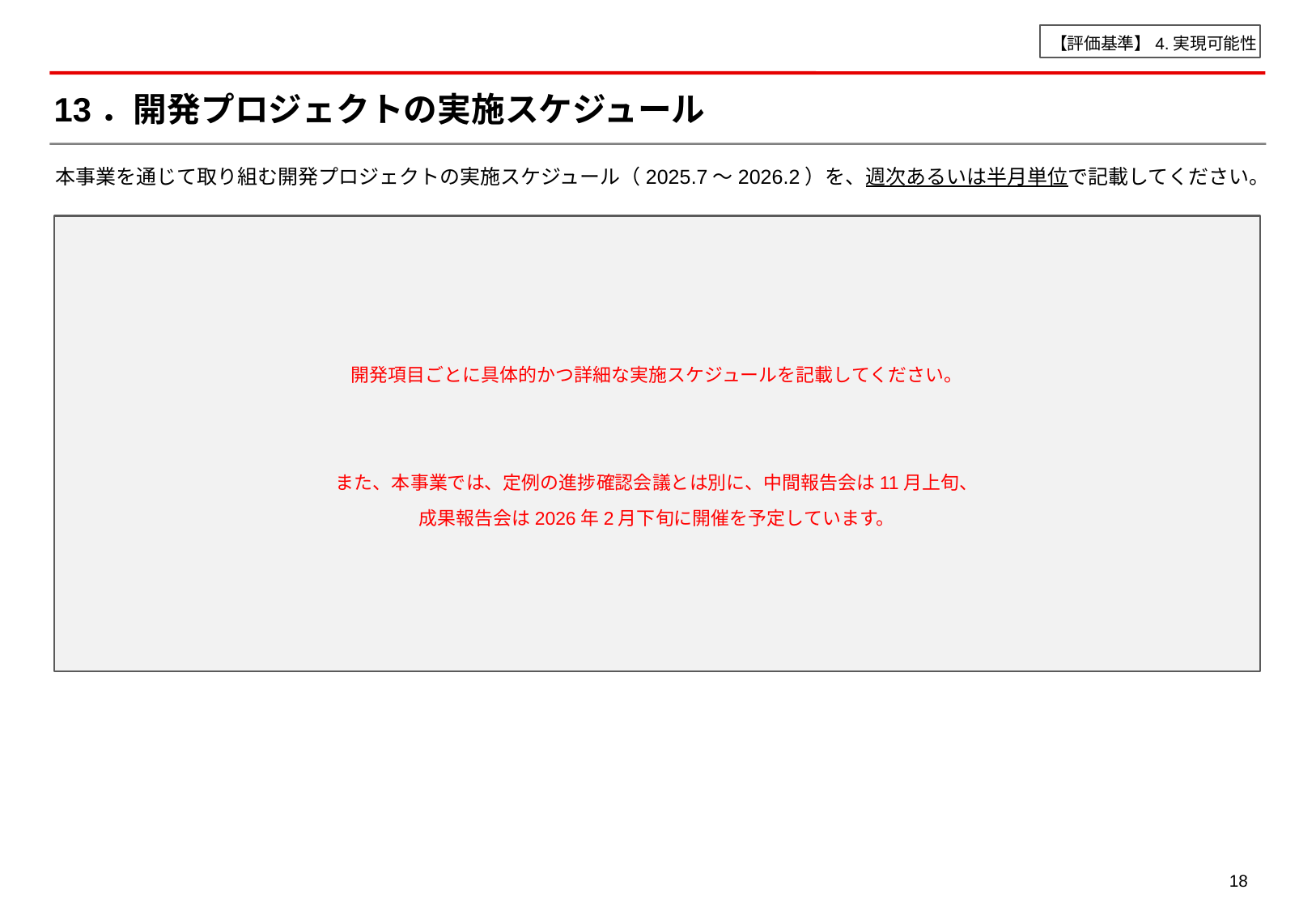

【評価基準】4.実現可能性
# 13．開発プロジェクトの実施スケジュール
本事業を通じて取り組む開発プロジェクトの実施スケジュール（2025.7～2026.2）を、週次あるいは半月単位で記載してください。
開発項目ごとに具体的かつ詳細な実施スケジュールを記載してください。

また、本事業では、定例の進捗確認会議とは別に、中間報告会は11月上旬、
成果報告会は2026年2月下旬に開催を予定しています。